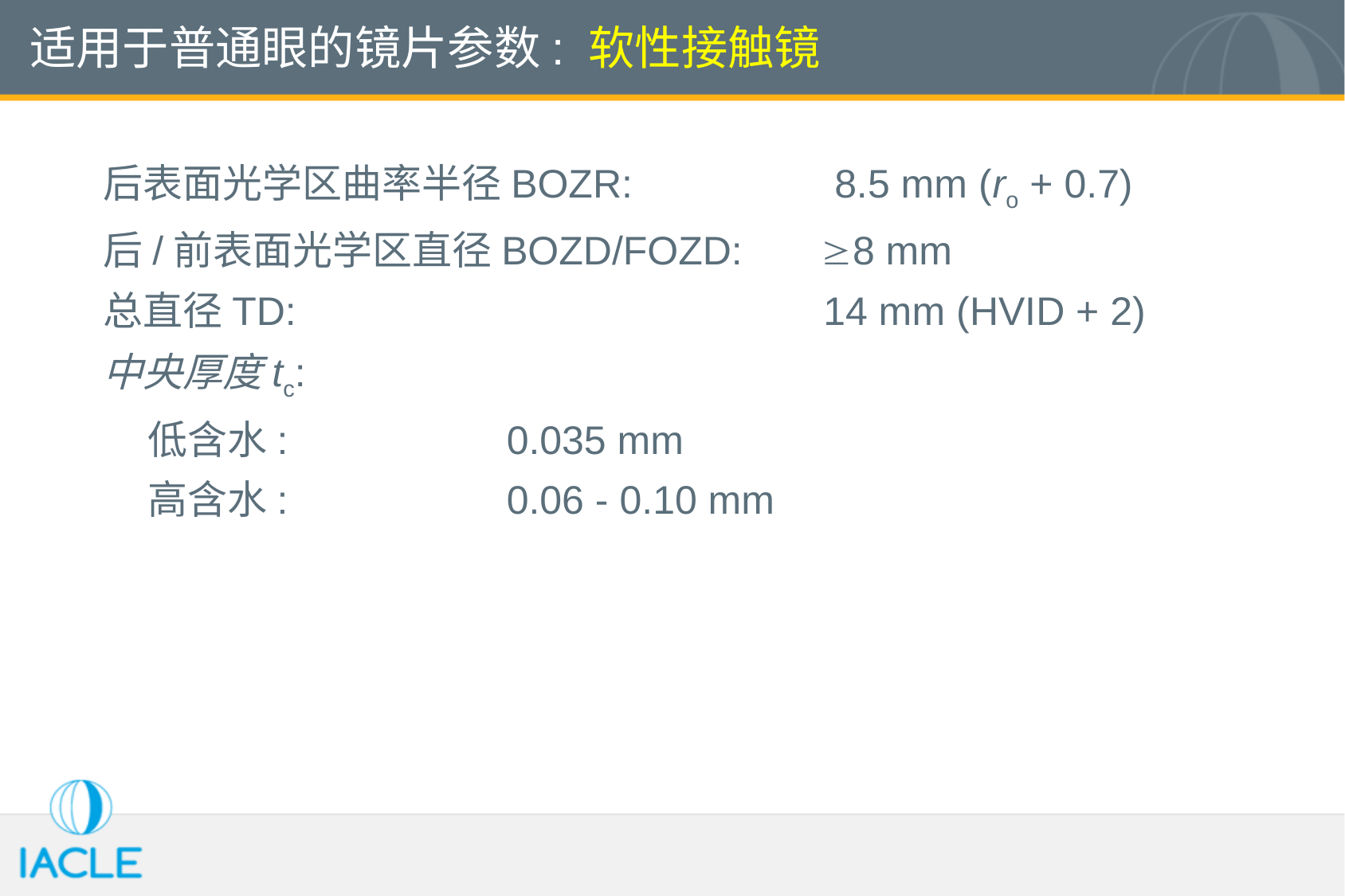

# 适用于普通眼的镜片参数: 软性接触镜
后表面光学区曲率半径BOZR: 	        8.5 mm (ro + 0.7)
后/前表面光学区直径BOZD/FOZD:       ≥8 mm
总直径TD:				       14 mm (HVID + 2)
中央厚度tc:
	低含水:		0.035 mm
	高含水:		0.06 - 0.10 mm